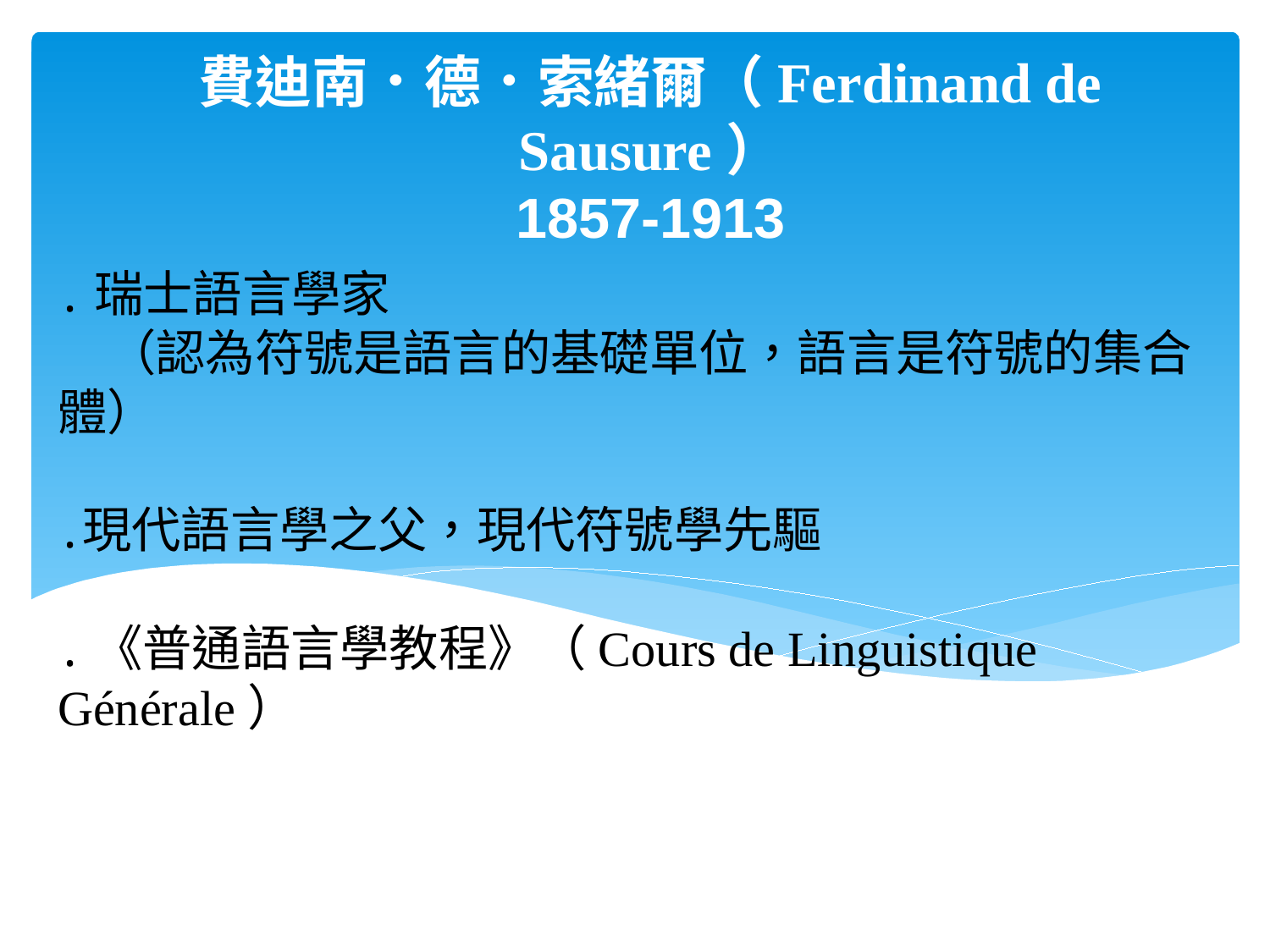

費迪南．德．索緒爾（Ferdinand de Sausure）
1857-1913
# ․瑞士語言學家 　（認為符號是語言的基礎單位，語言是符號的集合體） ․現代語言學之父，現代符號學先驅 ․ 《普通語言學教程》（Cours de Linguistique Générale）